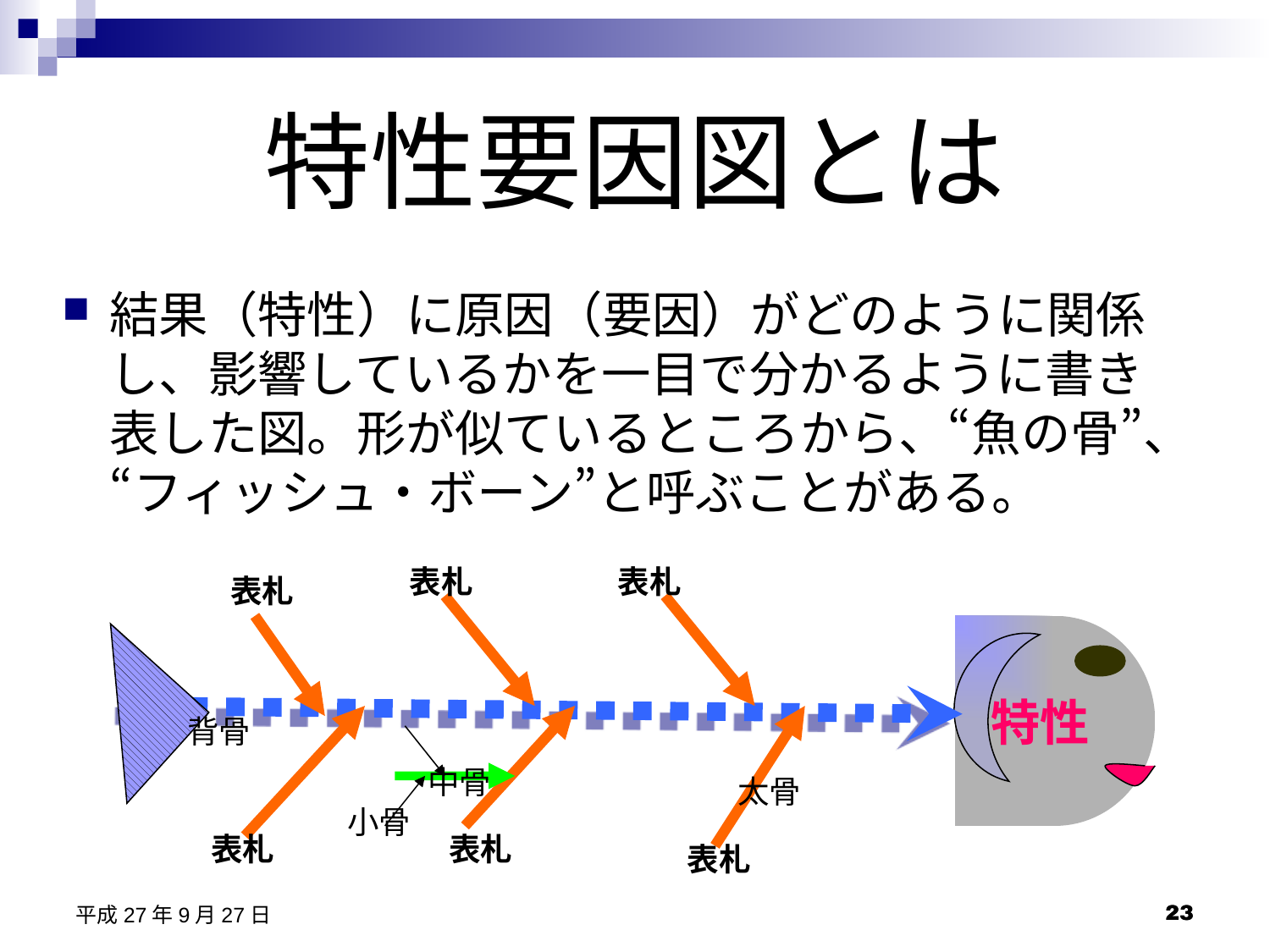

特性要因図とは
結果（特性）に原因（要因）がどのように関係し、影響しているかを一目で分かるように書き表した図。形が似ているところから、“魚の骨”、“フィッシュ・ボーン”と呼ぶことがある。
表札
表札
表札

特性

背骨

中骨

太骨

小骨
表札
表札
表札
平成27年9月27日
23
23